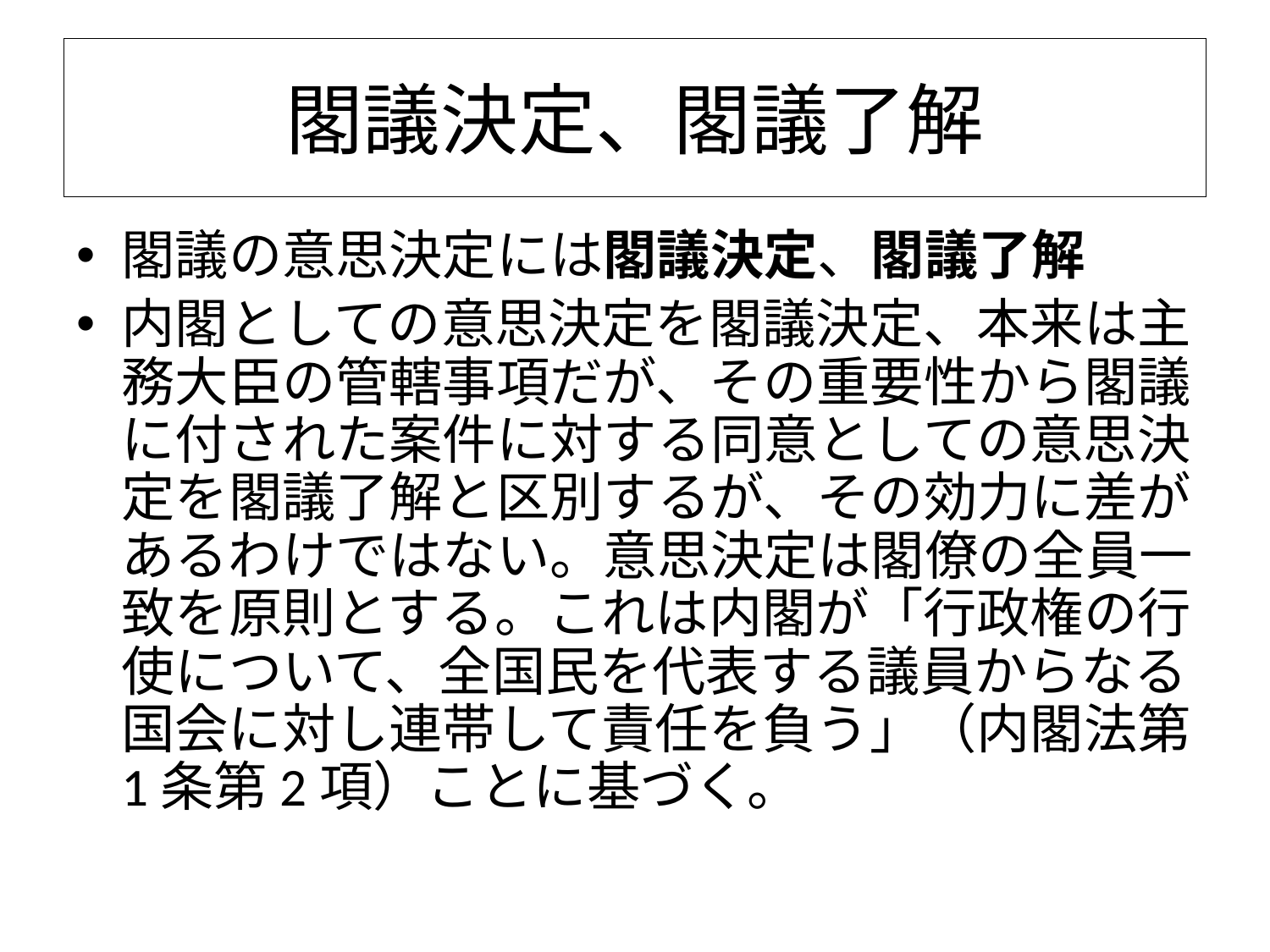

# 閣議決定、閣議了解
閣議の意思決定には閣議決定、閣議了解
内閣としての意思決定を閣議決定、本来は主務大臣の管轄事項だが、その重要性から閣議に付された案件に対する同意としての意思決定を閣議了解と区別するが、その効力に差があるわけではない。意思決定は閣僚の全員一致を原則とする。これは内閣が「行政権の行使について、全国民を代表する議員からなる国会に対し連帯して責任を負う」（内閣法第1条第2項）ことに基づく。